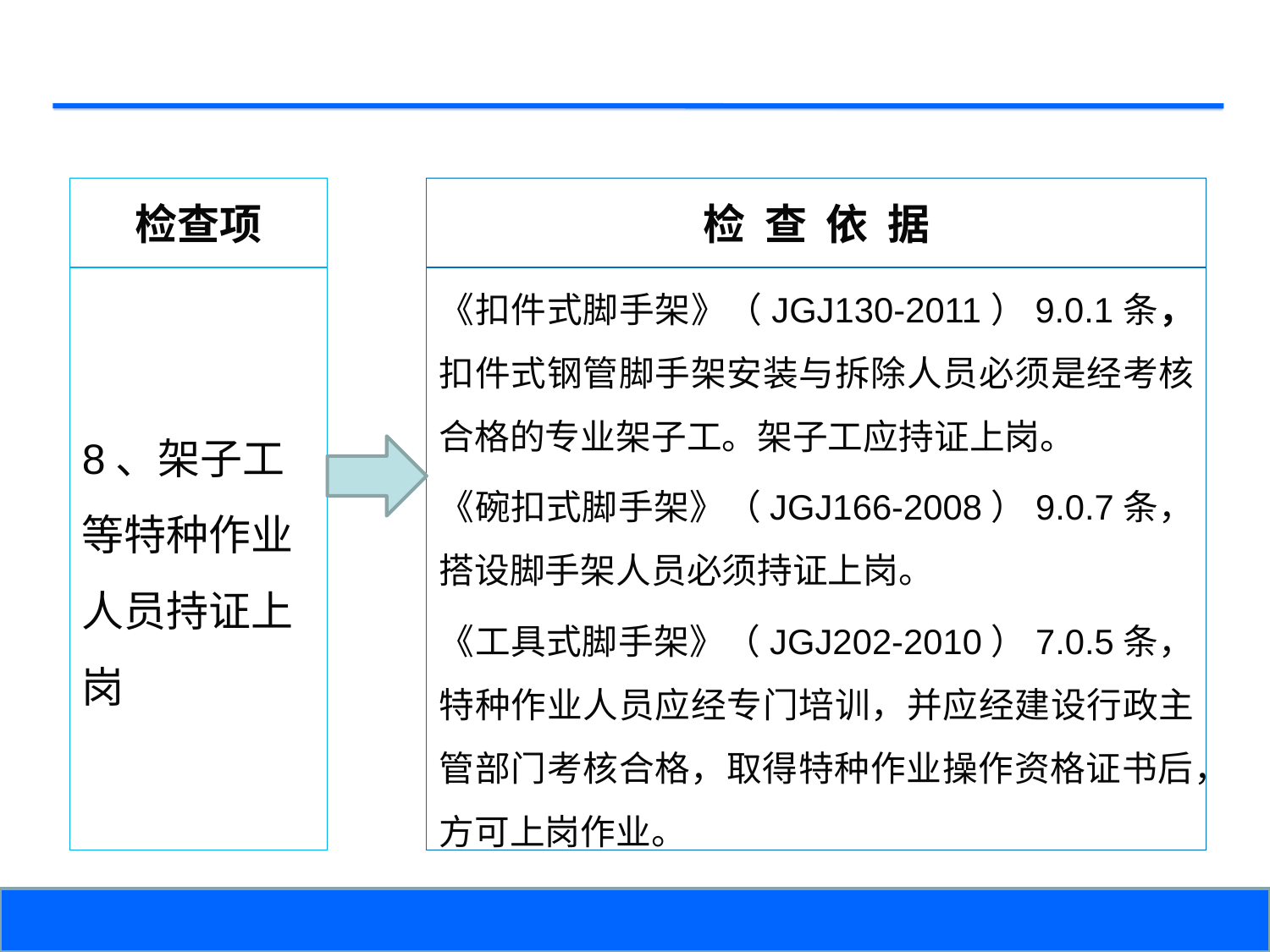

检查项
检  查  依  据
8、架子工等特种作业人员持证上岗
《扣件式脚手架》（JGJ130-2011）9.0.1条，扣件式钢管脚手架安装与拆除人员必须是经考核合格的专业架子工。架子工应持证上岗。
《碗扣式脚手架》（JGJ166-2008）9.0.7条，搭设脚手架人员必须持证上岗。
《工具式脚手架》（JGJ202-2010）7.0.5条，特种作业人员应经专门培训，并应经建设行政主管部门考核合格，取得特种作业操作资格证书后，方可上岗作业。